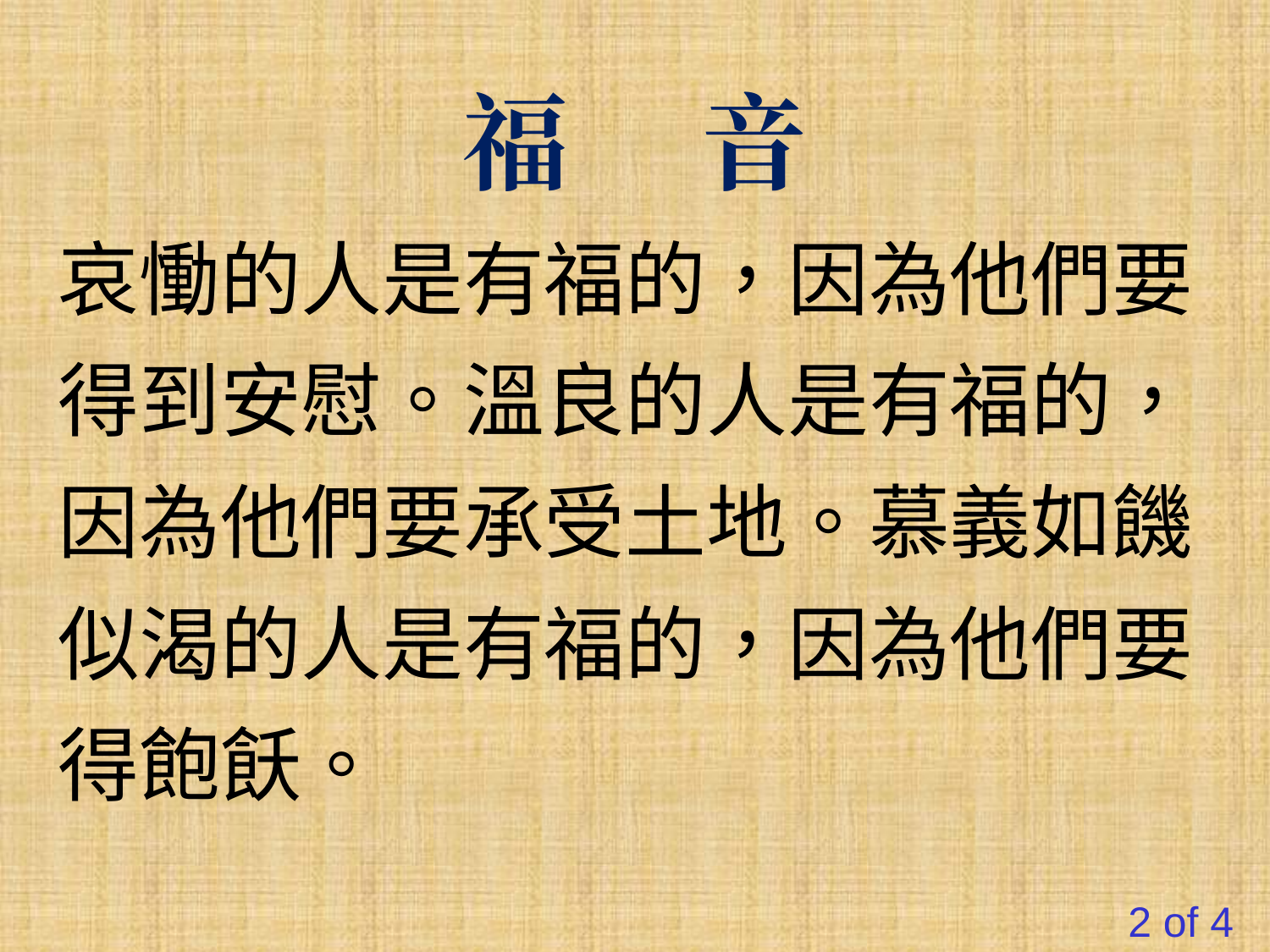

福     音
哀慟的人是有福的，因為他們要得到安慰。溫良的人是有福的，因為他們要承受土地。慕義如饑似渴的人是有福的，因為他們要得飽飫。
2 of 4